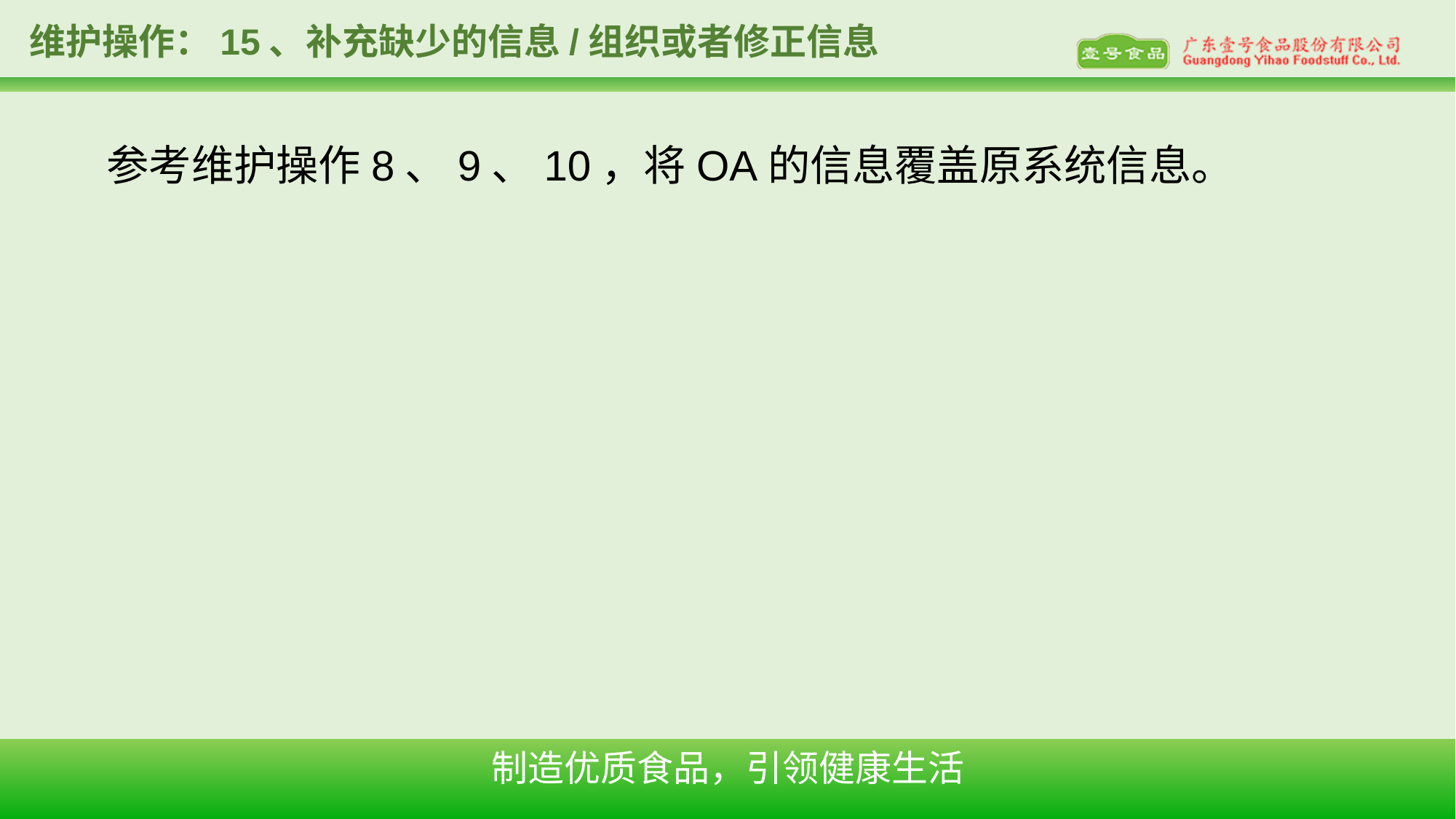

维护操作：15、补充缺少的信息/组织或者修正信息
参考维护操作8、9、10，将OA的信息覆盖原系统信息。